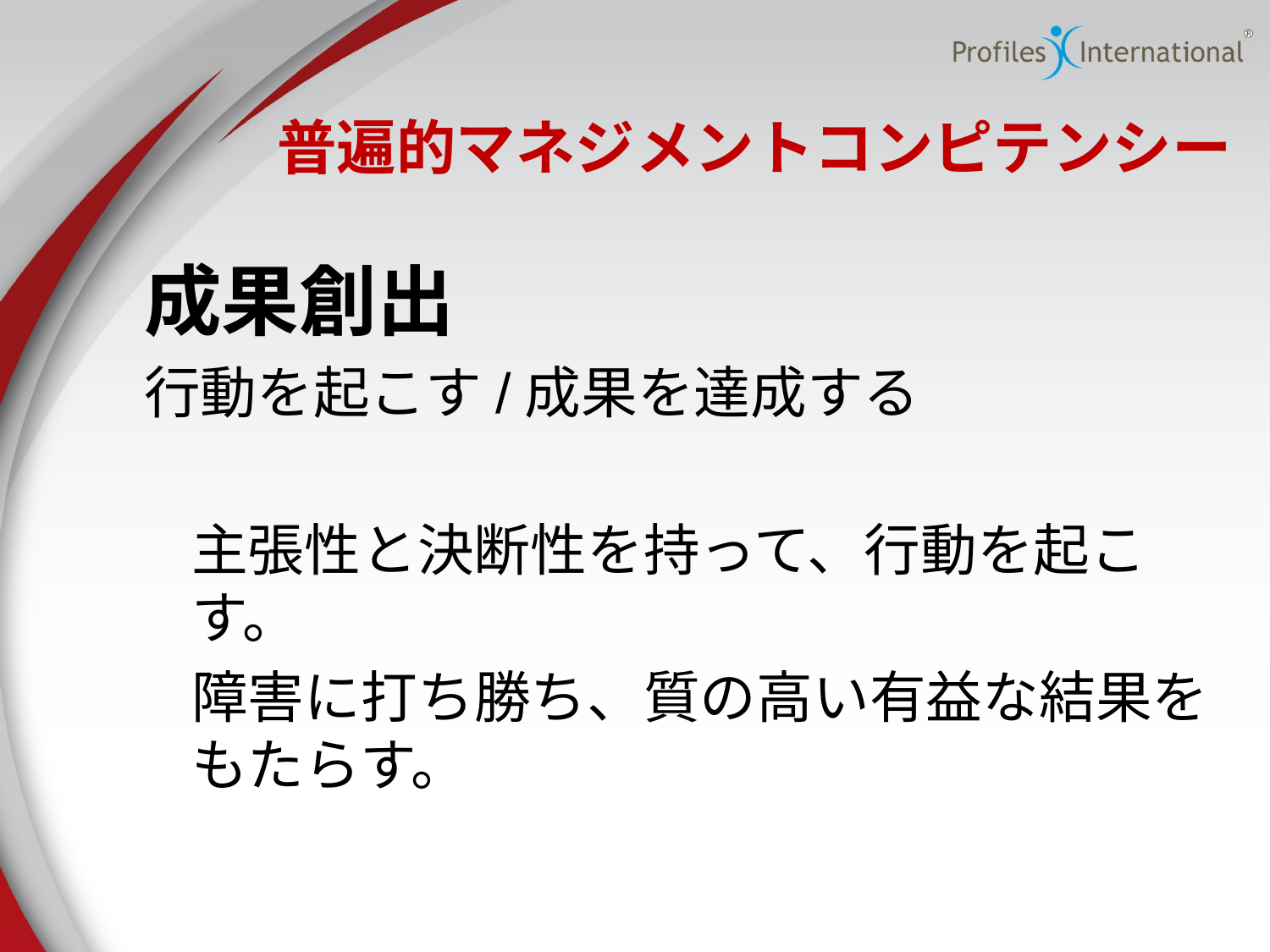

# 普遍的マネジメントコンピテンシー

成果創出
行動を起こす/成果を達成する

主張性と決断性を持って、行動を起こす。
障害に打ち勝ち、質の高い有益な結果をもたらす。